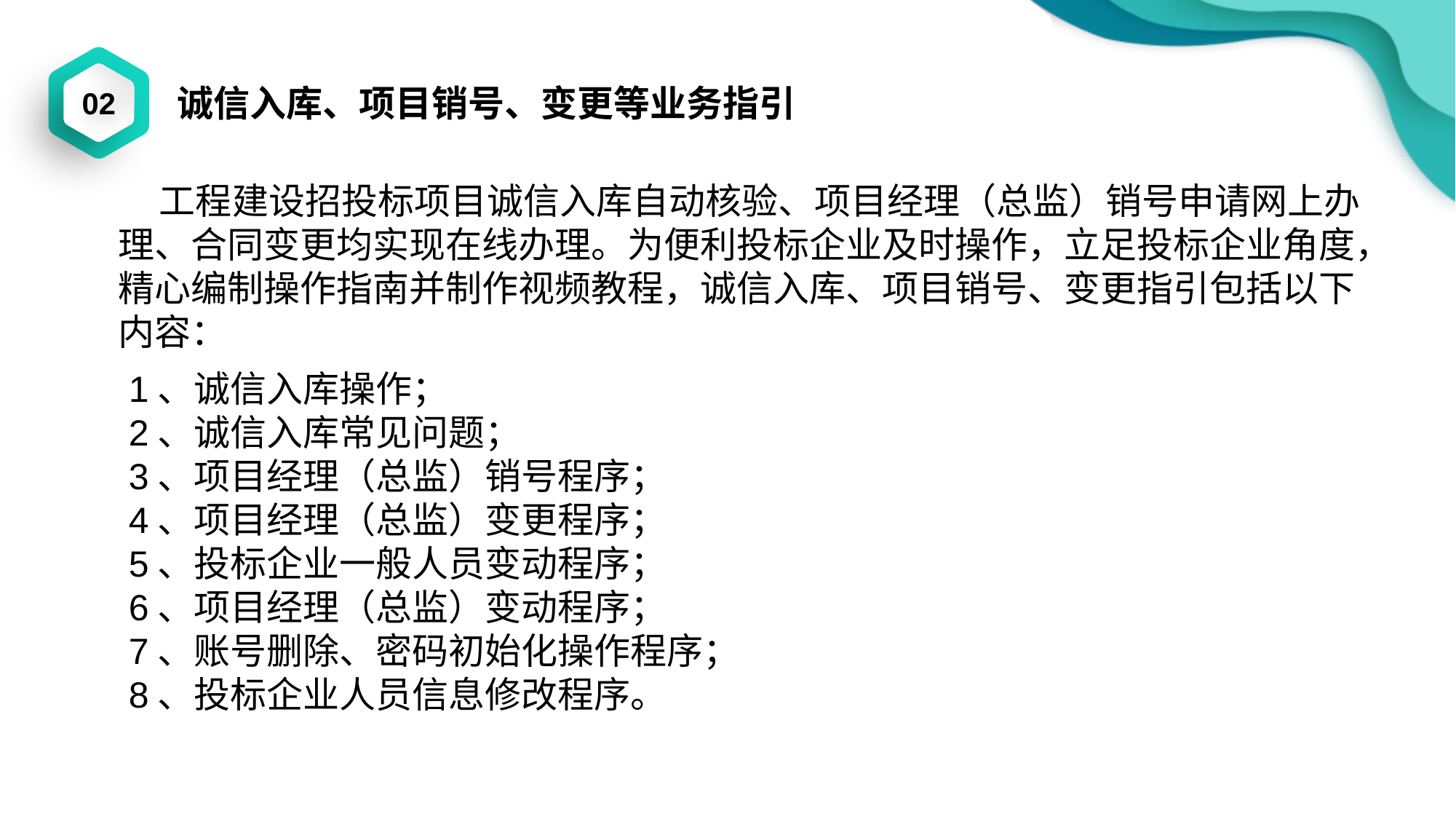

02
诚信入库、项目销号、变更等业务指引
    工程建设招投标项目诚信入库自动核验、项目经理（总监）销号申请网上办理、合同变更均实现在线办理。为便利投标企业及时操作，立足投标企业角度，精心编制操作指南并制作视频教程，诚信入库、项目销号、变更指引包括以下内容：
1、诚信入库操作；
2、诚信入库常见问题；
3、项目经理（总监）销号程序；
4、项目经理（总监）变更程序；
5、投标企业一般人员变动程序；
6、项目经理（总监）变动程序；
7、账号删除、密码初始化操作程序；
8、投标企业人员信息修改程序。